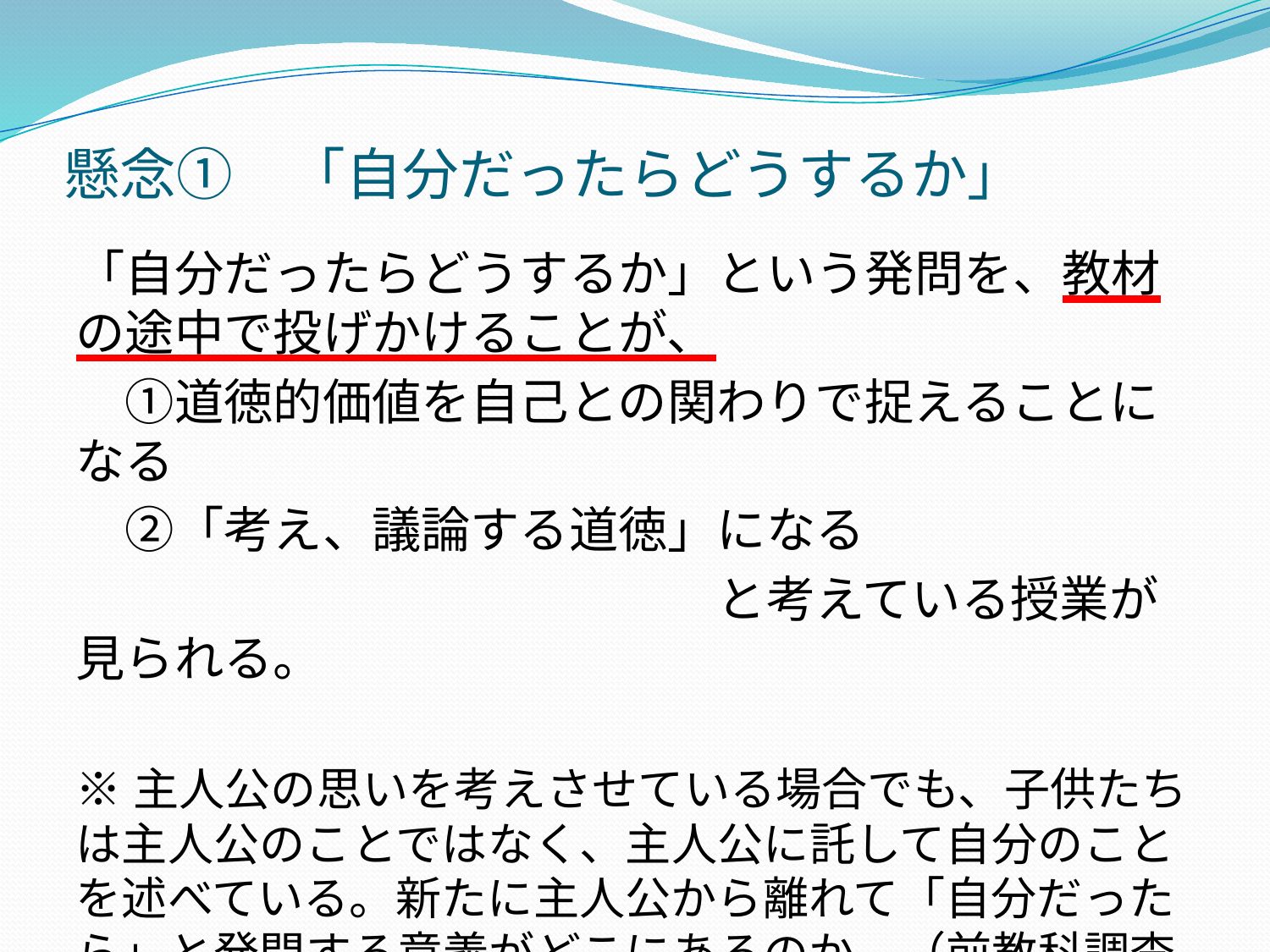

# 懸念①　「自分だったらどうするか」
「自分だったらどうするか」という発問を、教材の途中で投げかけることが、
　①道徳的価値を自己との関わりで捉えることになる
　②「考え、議論する道徳」になる
　　　　　　　　　　　　　と考えている授業が見られる。

※主人公の思いを考えさせている場合でも、子供たちは主人公のことではなく、主人公に託して自分のことを述べている。新たに主人公から離れて「自分だったら」と発問する意義がどこにあるのか。（前教科調査官 赤堀博行先生）